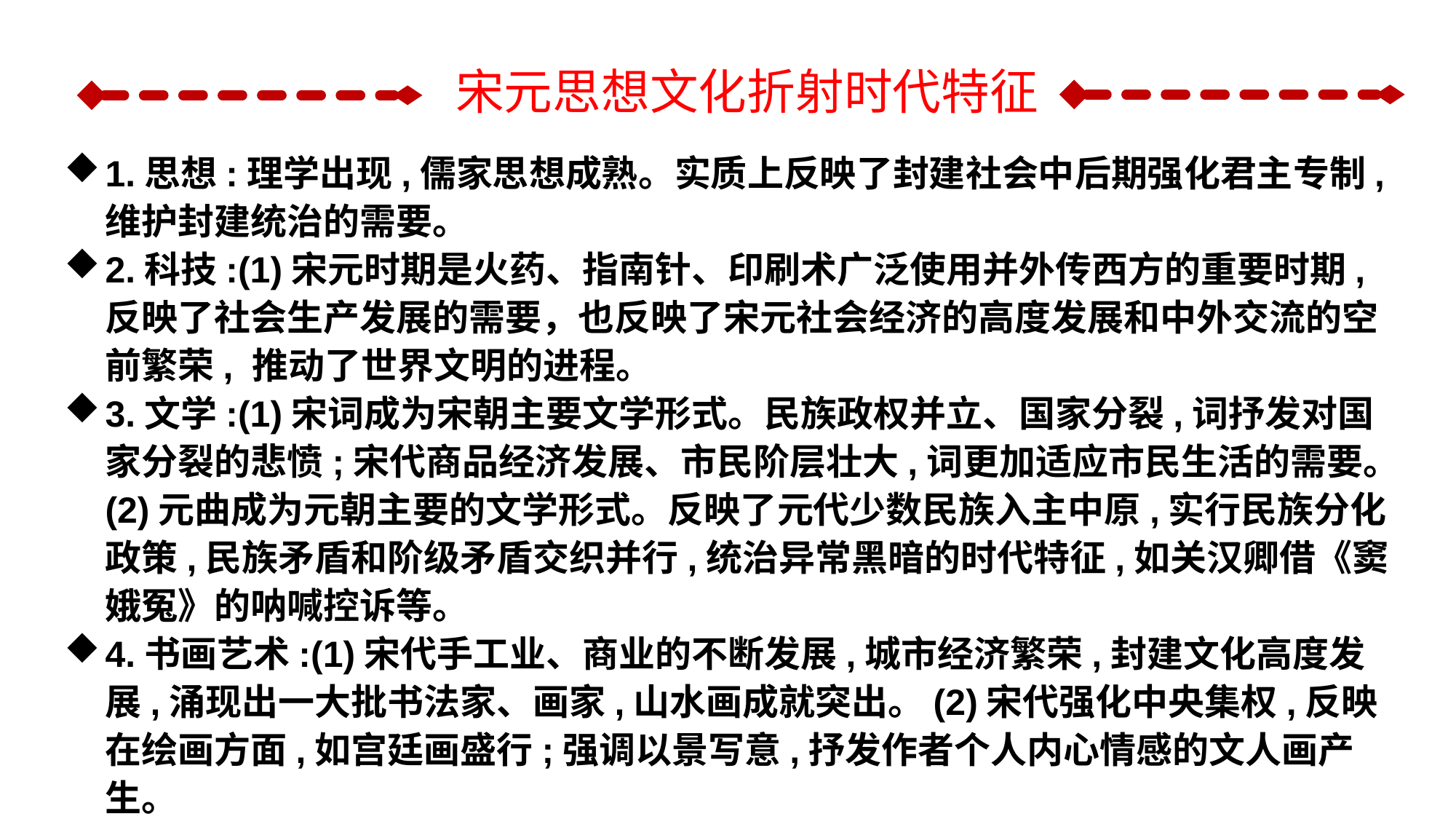

宋元思想文化折射时代特征
1.思想:理学出现,儒家思想成熟。实质上反映了封建社会中后期强化君主专制,维护封建统治的需要。
2.科技:(1)宋元时期是火药、指南针、印刷术广泛使用并外传西方的重要时期,反映了社会生产发展的需要，也反映了宋元社会经济的高度发展和中外交流的空前繁荣, 推动了世界文明的进程。
3.文学:(1)宋词成为宋朝主要文学形式。民族政权并立、国家分裂,词抒发对国家分裂的悲愤;宋代商品经济发展、市民阶层壮大,词更加适应市民生活的需要。(2)元曲成为元朝主要的文学形式。反映了元代少数民族入主中原,实行民族分化政策,民族矛盾和阶级矛盾交织并行,统治异常黑暗的时代特征,如关汉卿借《窦娥冤》的呐喊控诉等。
4.书画艺术:(1)宋代手工业、商业的不断发展,城市经济繁荣,封建文化高度发展,涌现出一大批书法家、画家,山水画成就突出。(2)宋代强化中央集权,反映在绘画方面,如宫廷画盛行;强调以景写意,抒发作者个人内心情感的文人画产生。